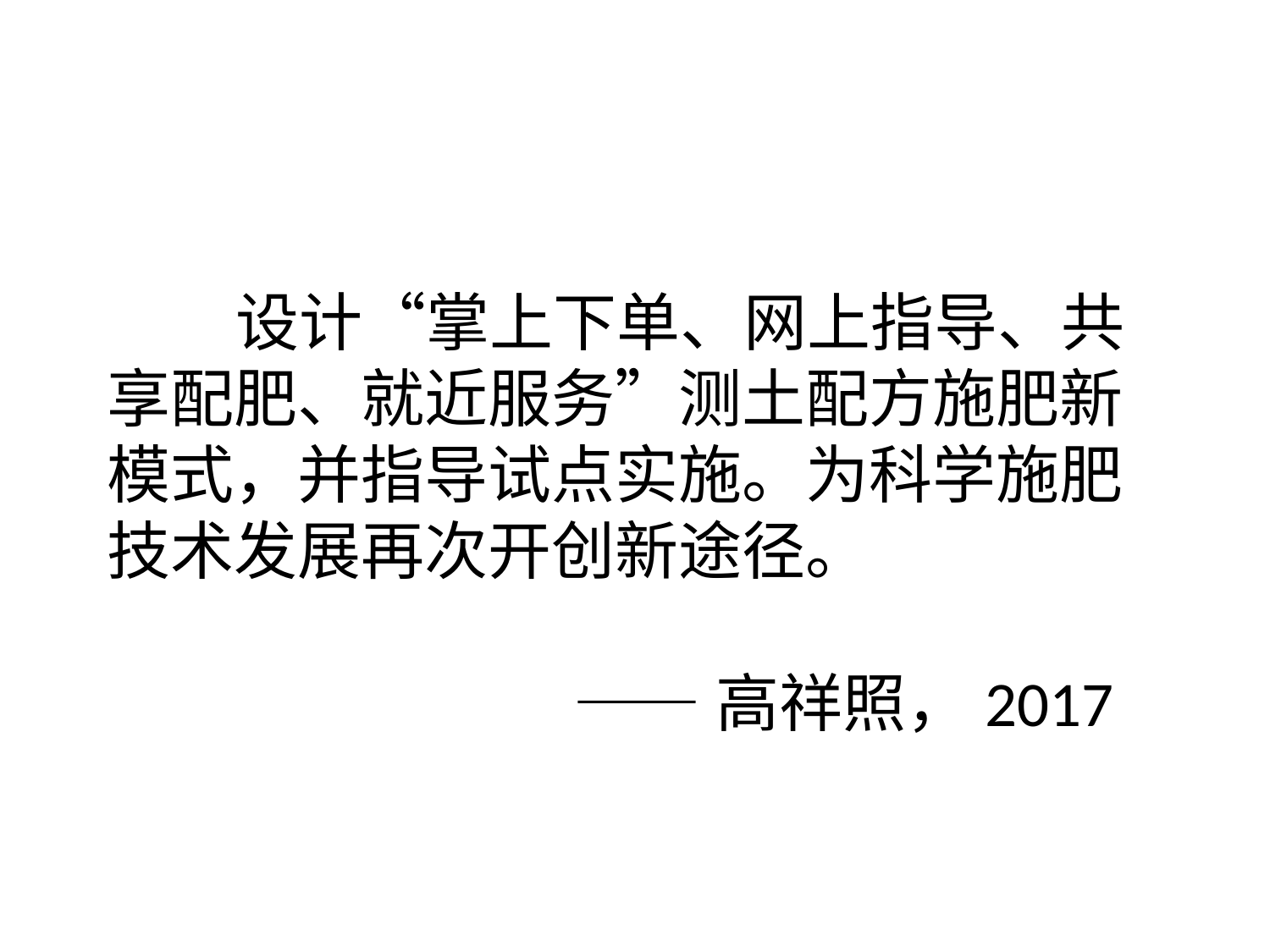

设计“掌上下单、网上指导、共享配肥、就近服务”测土配方施肥新模式，并指导试点实施。为科学施肥技术发展再次开创新途径。

			      ——高祥照，2017